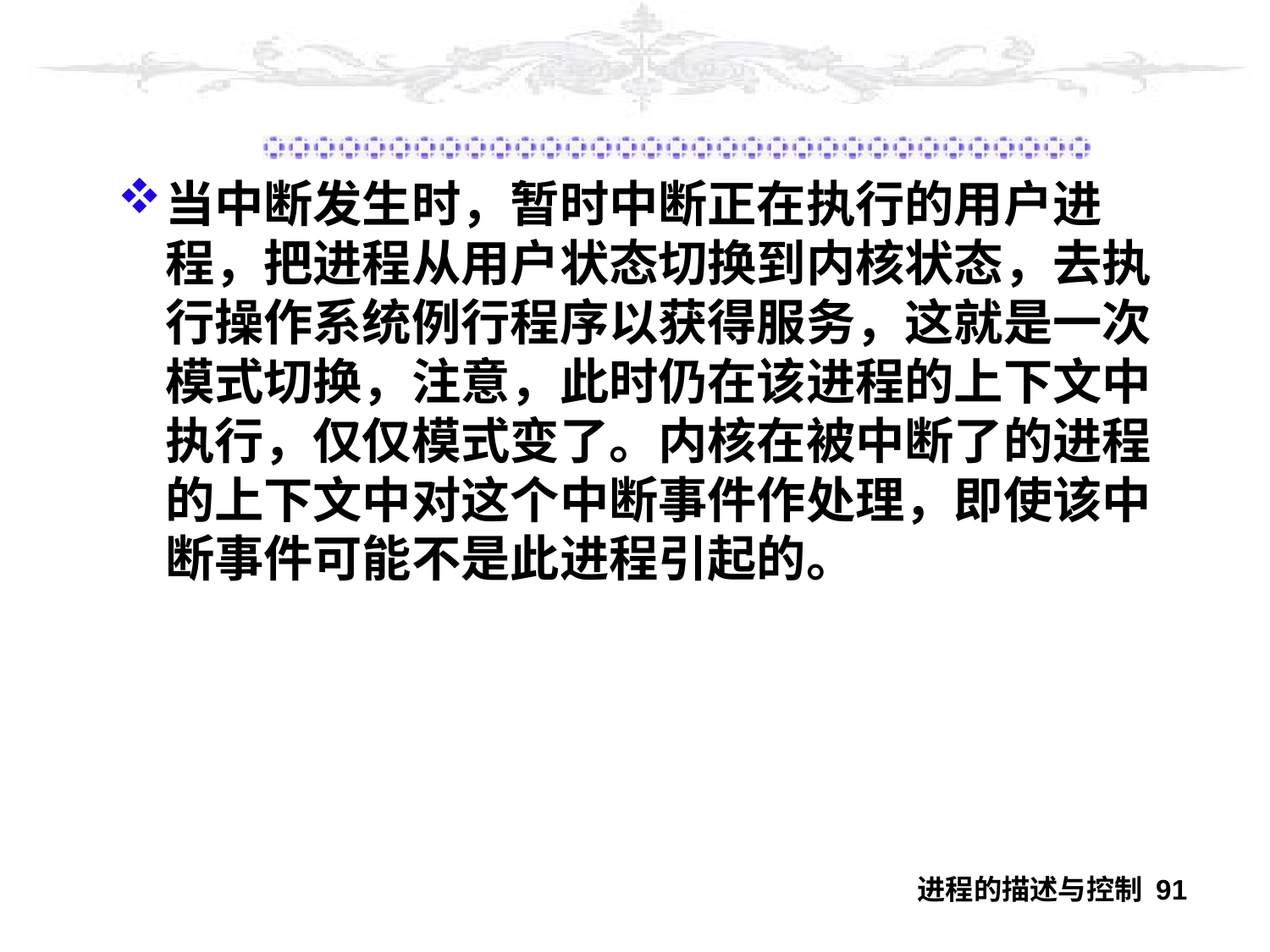

#
当中断发生时，暂时中断正在执行的用户进程，把进程从用户状态切换到内核状态，去执行操作系统例行程序以获得服务，这就是一次模式切换，注意，此时仍在该进程的上下文中执行，仅仅模式变了。内核在被中断了的进程的上下文中对这个中断事件作处理，即使该中断事件可能不是此进程引起的。